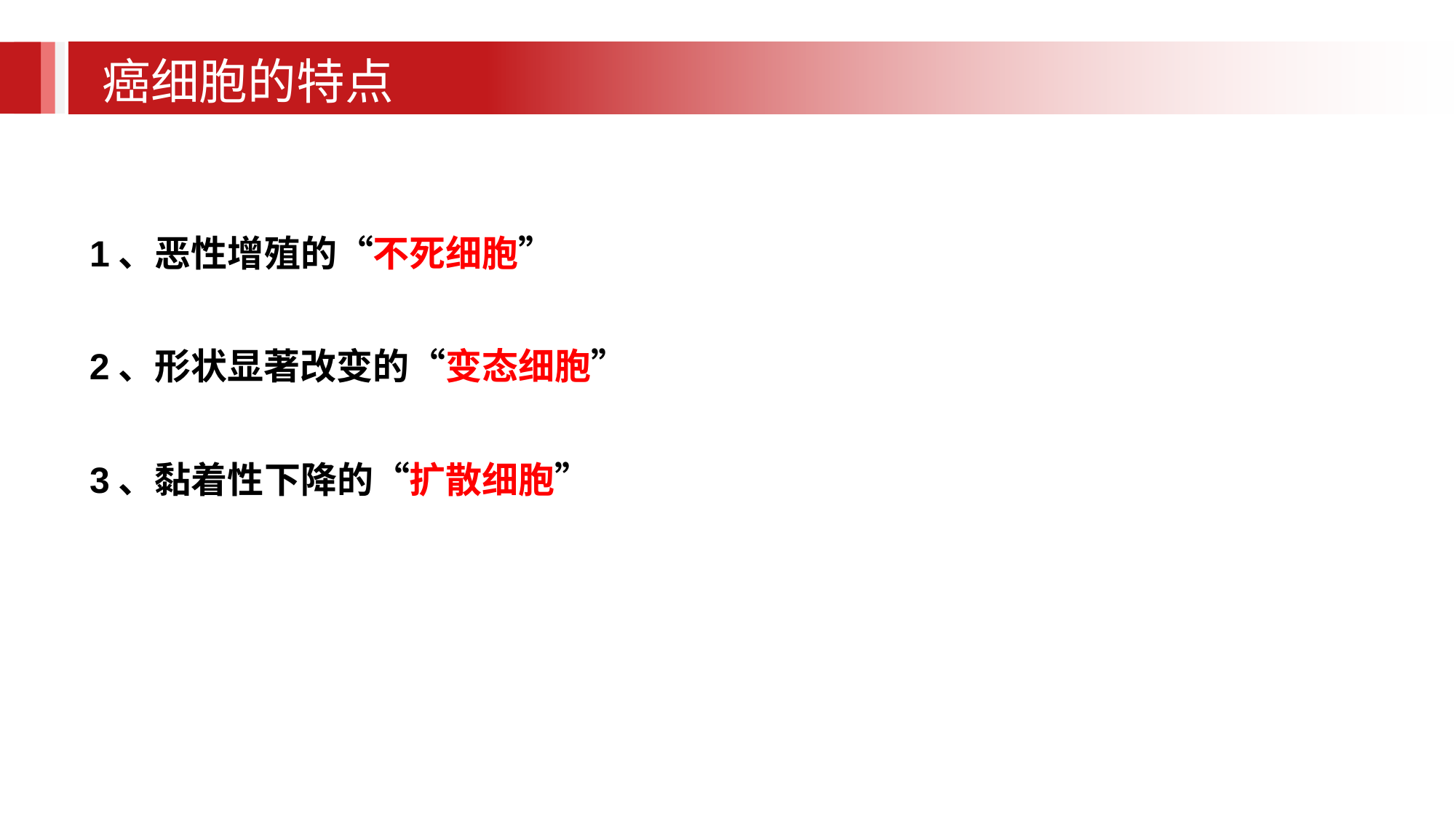

癌细胞的特点
1、恶性增殖的“不死细胞”
2、形状显著改变的“变态细胞”
3、黏着性下降的“扩散细胞”